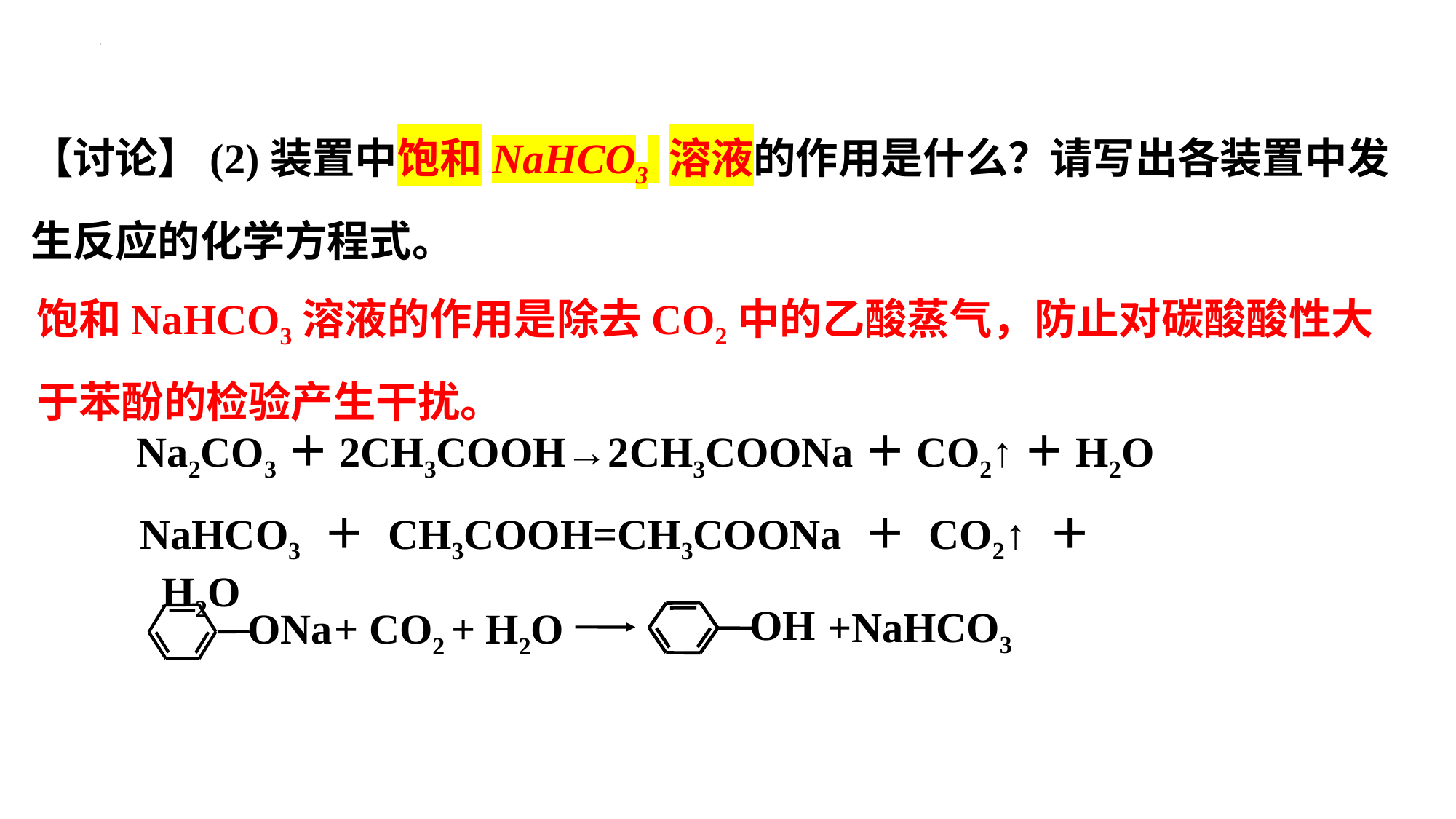

【讨论】(2)装置中饱和NaHCO3 溶液的作用是什么？请写出各装置中发生反应的化学方程式。
饱和NaHCO3溶液的作用是除去CO2中的乙酸蒸气，防止对碳酸酸性大于苯酚的检验产生干扰。
Na2CO3＋2CH3COOH→2CH3COONa＋CO2↑＋H2O
NaHCO3＋CH3COOH=CH3COONa＋CO2↑＋H2O
+NaHCO3
+ CO2 + H2O
OH

ONa